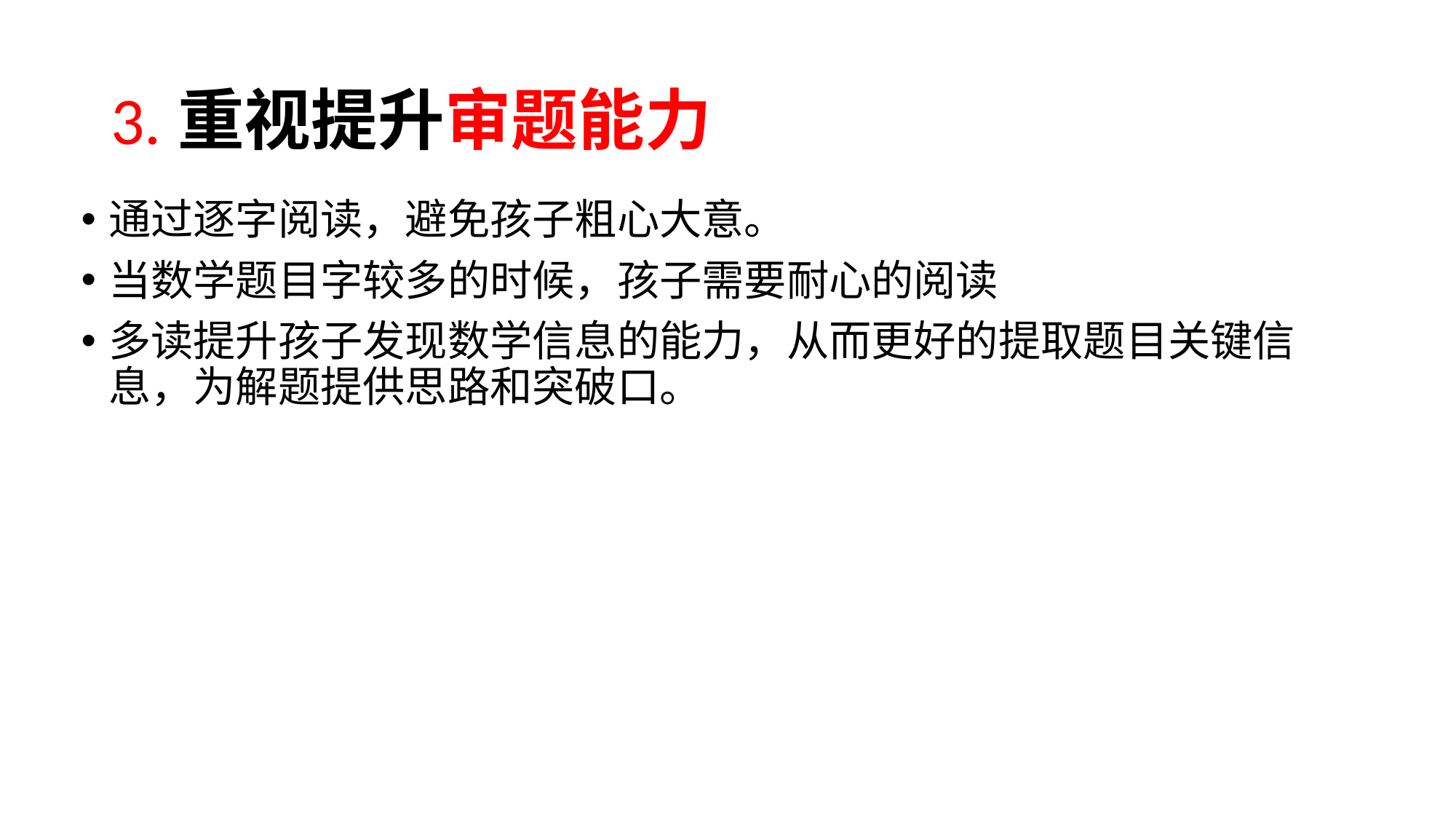

# 3.重视提升审题能力
通过逐字阅读，避免孩子粗心大意。
当数学题目字较多的时候，孩子需要耐心的阅读
多读提升孩子发现数学信息的能力，从而更好的提取题目关键信息，为解题提供思路和突破口。